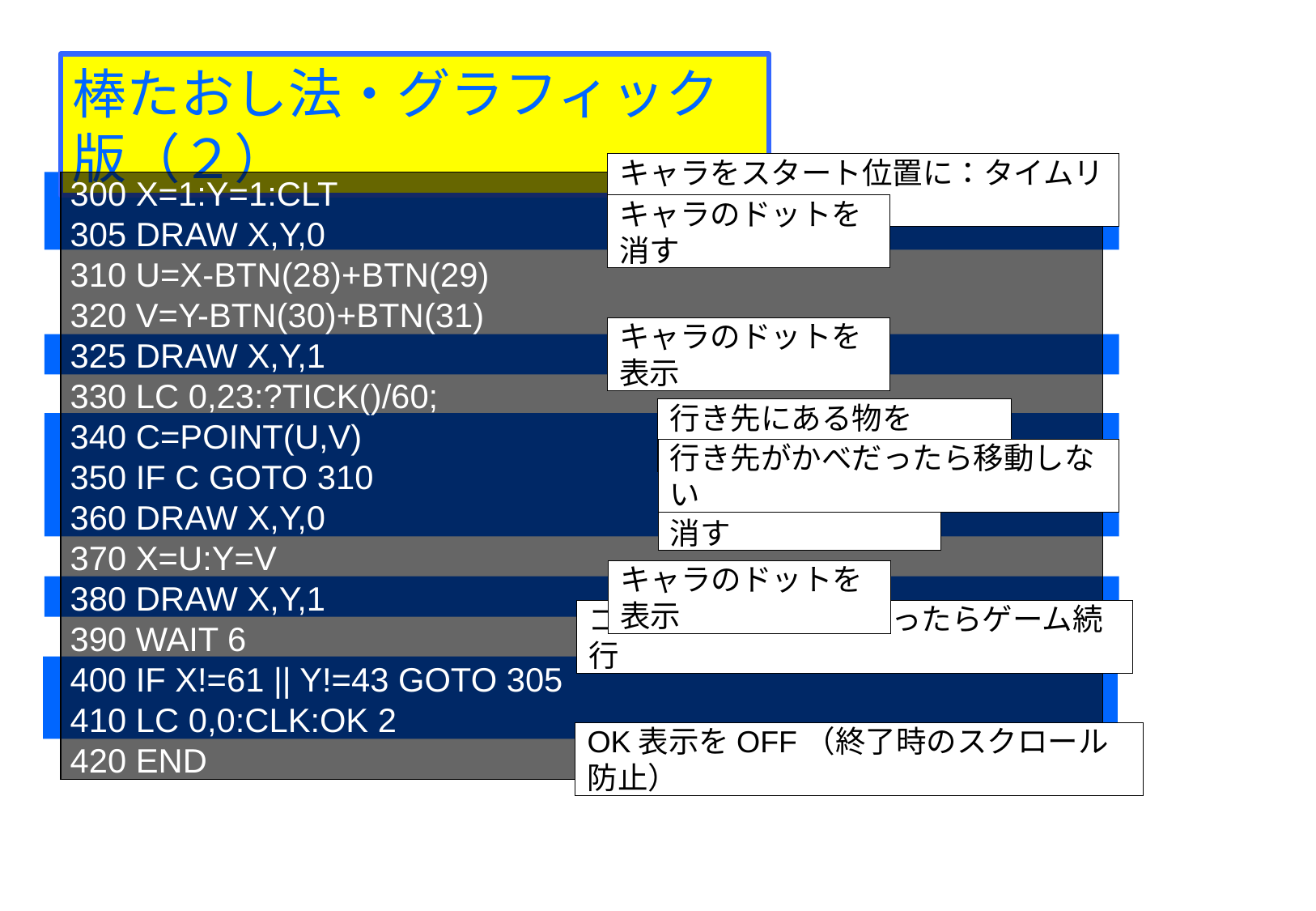

棒たおし法・グラフィック版（２）
キャラをスタート位置に：タイムリセット

300 X=1:Y=1:CLT
305 DRAW X,Y,0
310 U=X-BTN(28)+BTN(29)
320 V=Y-BTN(30)+BTN(31)
325 DRAW X,Y,1
330 LC 0,23:?TICK()/60;
340 C=POINT(U,V)
350 IF C GOTO 310
360 DRAW X,Y,0
370 X=U:Y=V
380 DRAW X,Y,1
390 WAIT 6
400 IF X!=61 || Y!=43 GOTO 305
410 LC 0,0:CLK:OK 2
420 END
キャラのドットを消す

キャラのドットを表示

行き先にある物をチェック
行き先がかべだったら移動しない
キャラのドットを消す

キャラのドットを表示
ゴールに着いていなかったらゲーム続行

OK表示をOFF（終了時のスクロール防止）